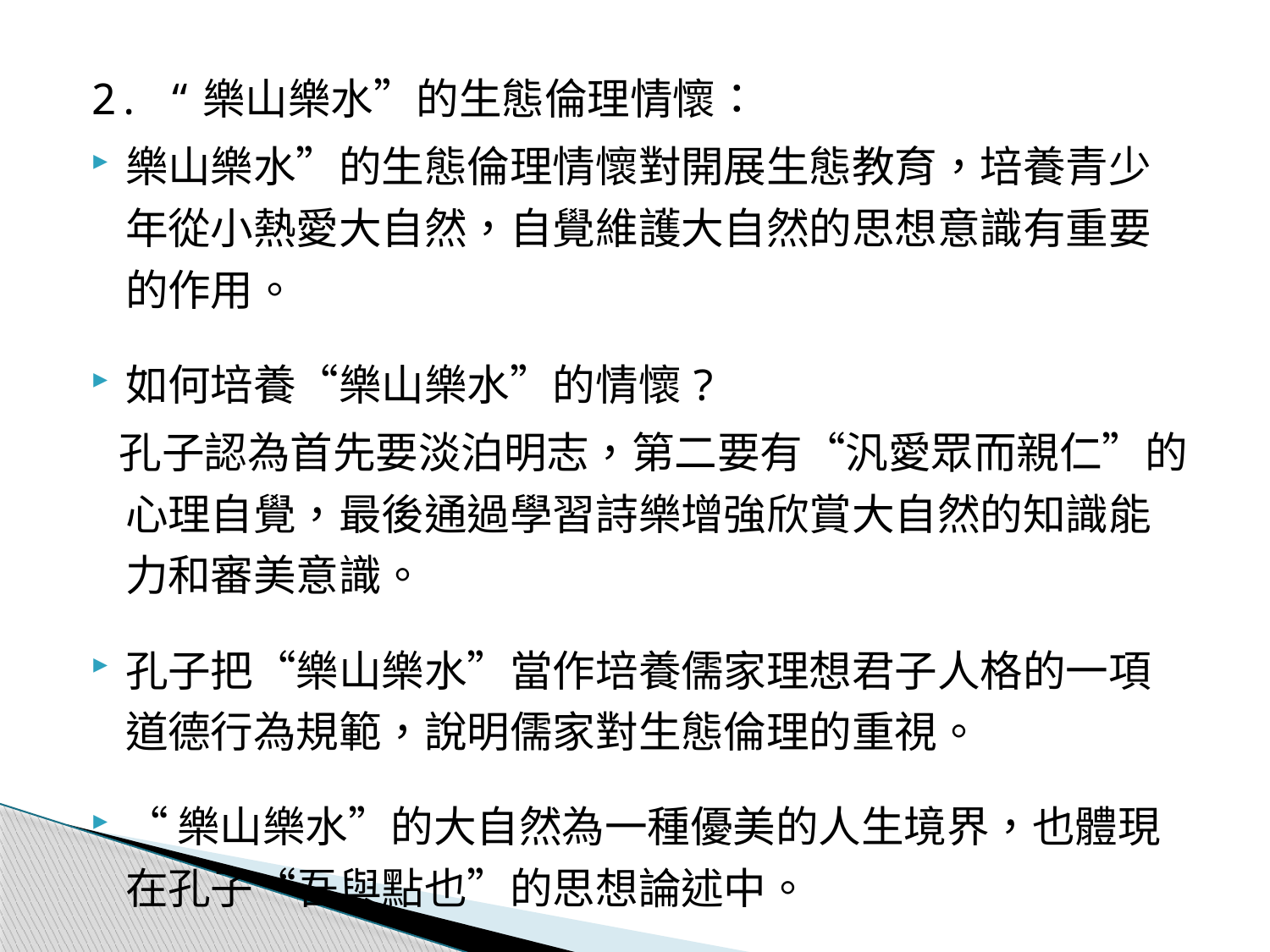

2. “樂山樂水”的生態倫理情懷：
樂山樂水”的生態倫理情懷對開展生態教育，培養青少年從小熱愛大自然，自覺維護大自然的思想意識有重要的作用。

如何培養“樂山樂水”的情懷?
  孔子認為首先要淡泊明志，第二要有“汎愛眾而親仁”的心理自覺，最後通過學習詩樂增強欣賞大自然的知識能力和審美意識。

孔子把“樂山樂水”當作培養儒家理想君子人格的一項道德行為規範，說明儒家對生態倫理的重視。

“樂山樂水”的大自然為一種優美的人生境界，也體現在孔子“吾與點也”的思想論述中。